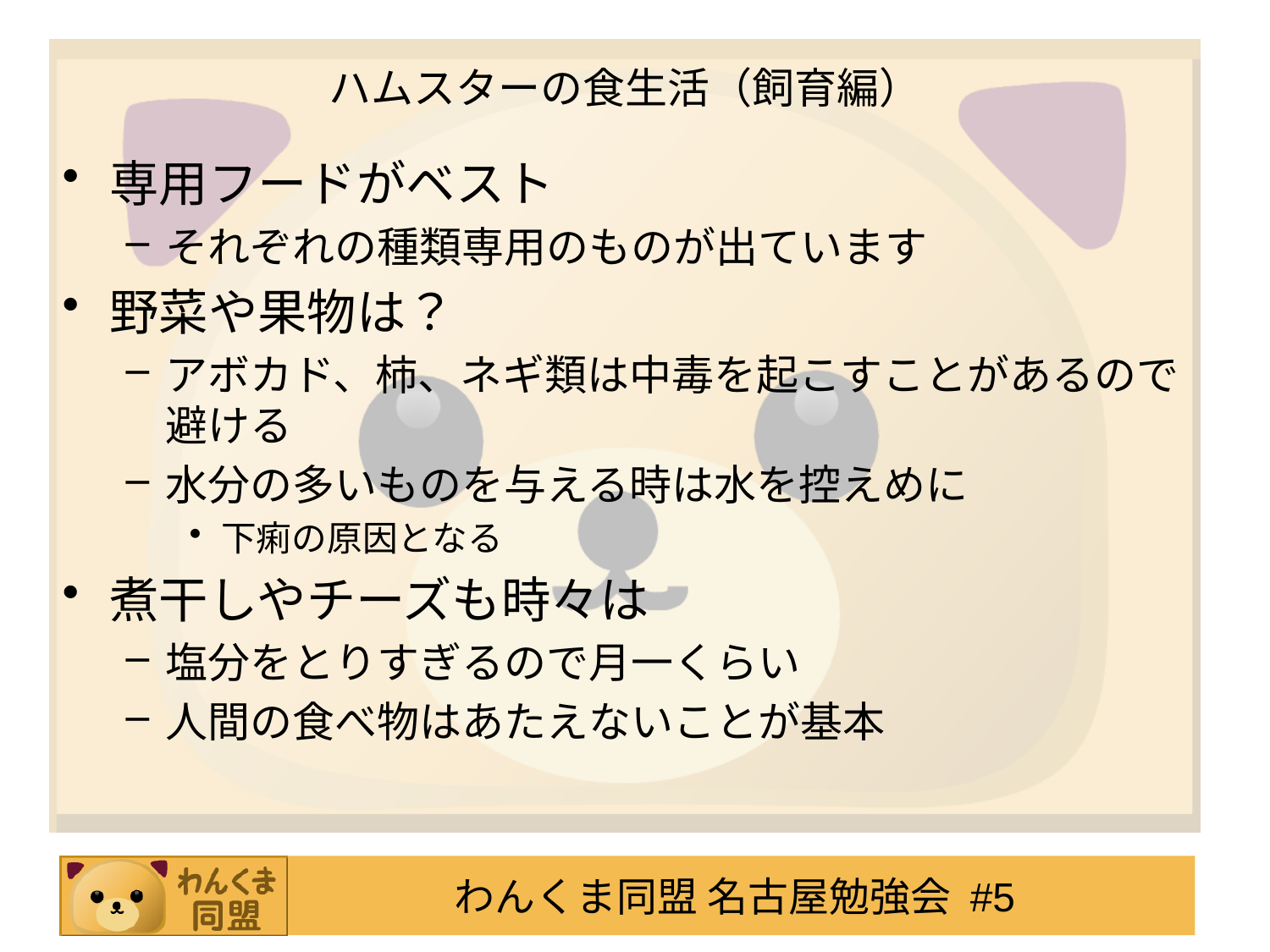

# ハムスターの食生活（飼育編）
専用フードがベスト
それぞれの種類専用のものが出ています
野菜や果物は？
アボカド、柿、ネギ類は中毒を起こすことがあるので避ける
水分の多いものを与える時は水を控えめに
下痢の原因となる
煮干しやチーズも時々は
塩分をとりすぎるので月一くらい
人間の食べ物はあたえないことが基本